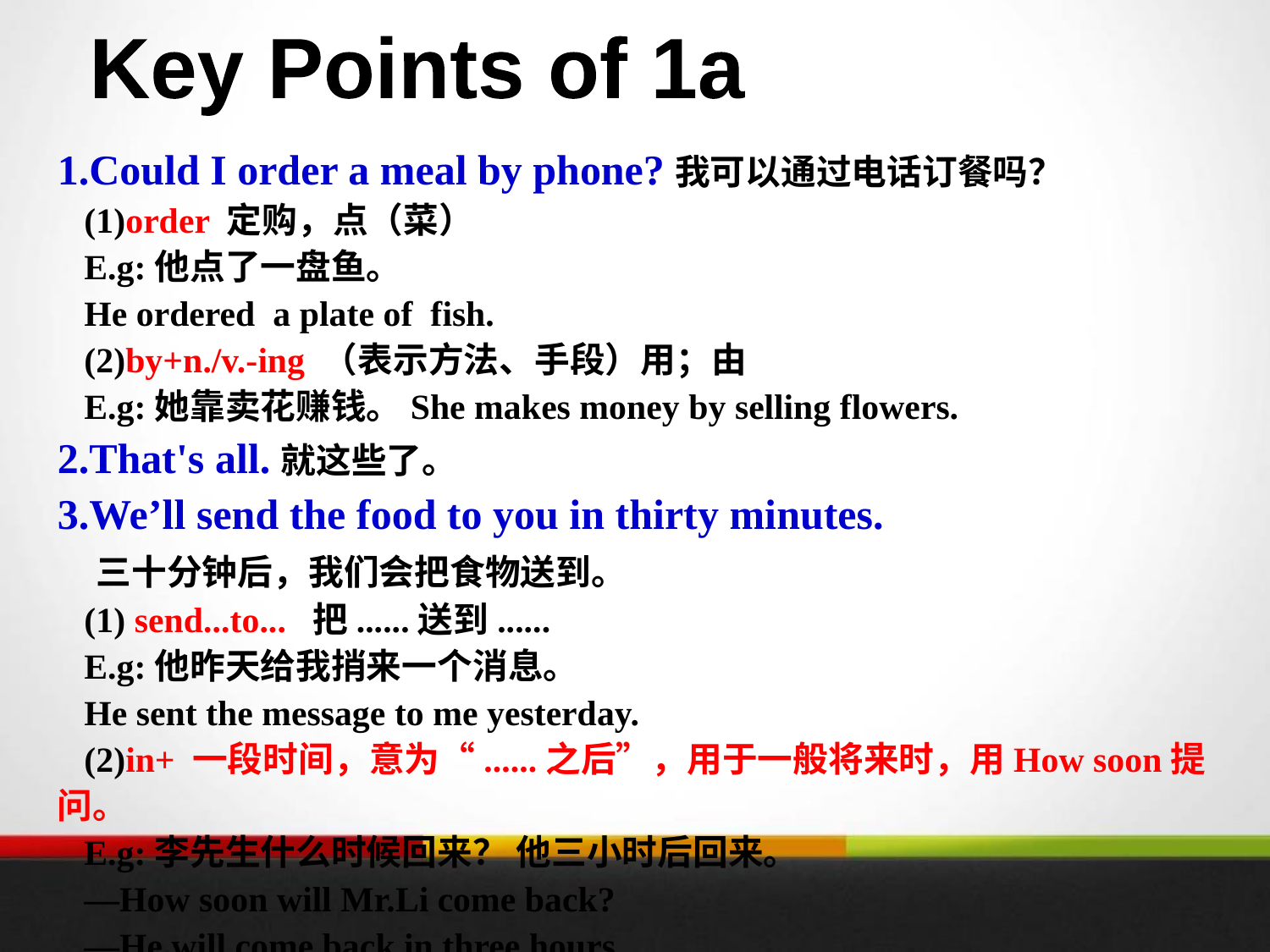

Key Points of 1a
1.Could I order a meal by phone?我可以通过电话订餐吗？
   (1)order 定购，点（菜）
   E.g:他点了一盘鱼。
   He ordered  a plate of  fish.
   (2)by+n./v.-ing （表示方法、手段）用；由
   E.g:她靠卖花赚钱。She makes money by selling flowers.
2.That's all.就这些了。
3.We’ll send the food to you in thirty minutes.
   三十分钟后，我们会把食物送到。
   (1) send...to...  把......送到......
   E.g:他昨天给我捎来一个消息。
   He sent the message to me yesterday.
   (2)in+ 一段时间，意为“......之后”，用于一般将来时，用How soon提问。
   E.g:李先生什么时候回来？ 他三小时后回来。
   —How soon will Mr.Li come back?
   —He will come back in three hours.